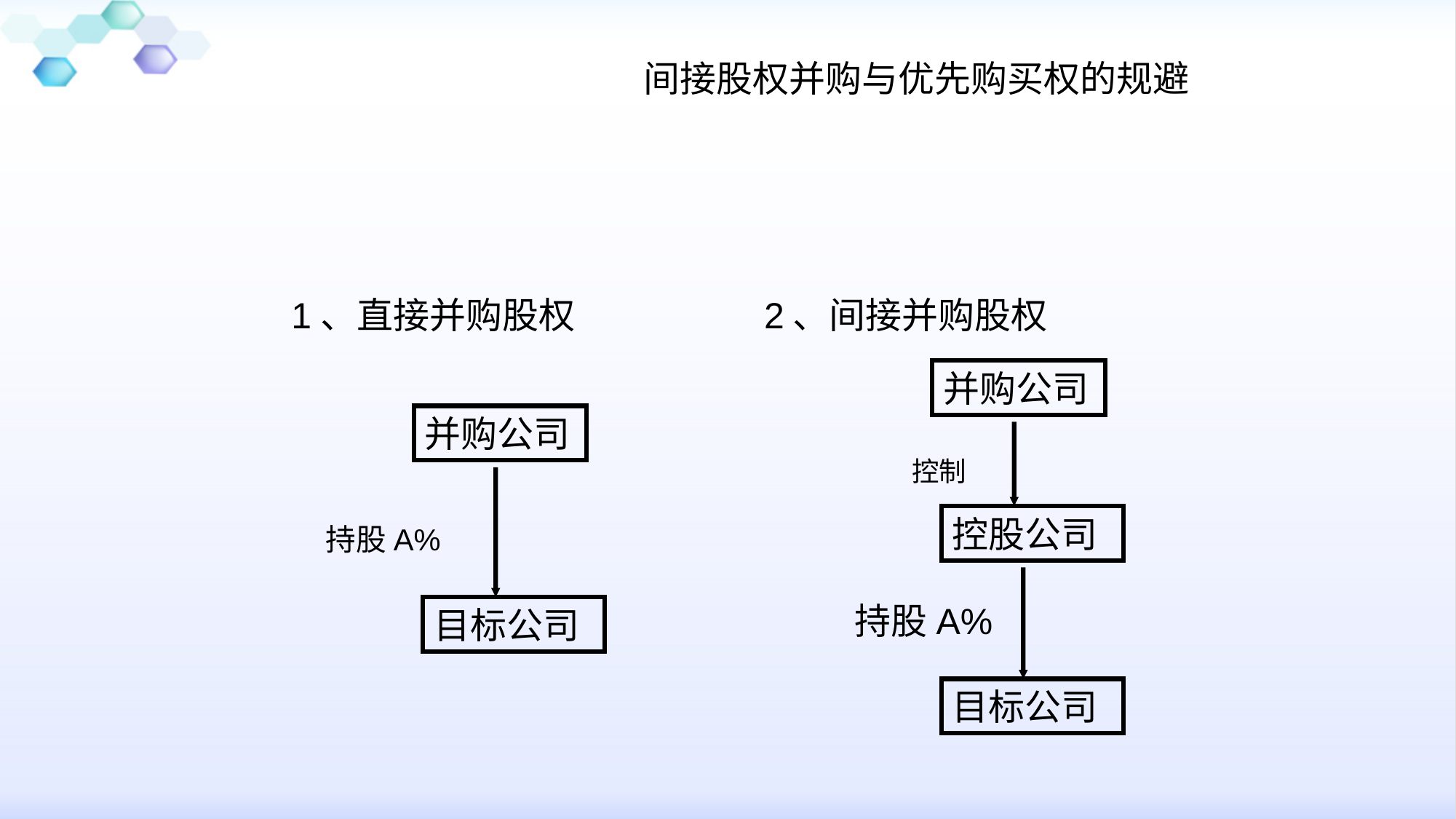

# 间接股权并购与优先购买权的规避
1、直接并购股权

    持股A%

2、间接并购股权

                 控制

          持股A%
并购公司
并购公司

控股公司

目标公司
目标公司